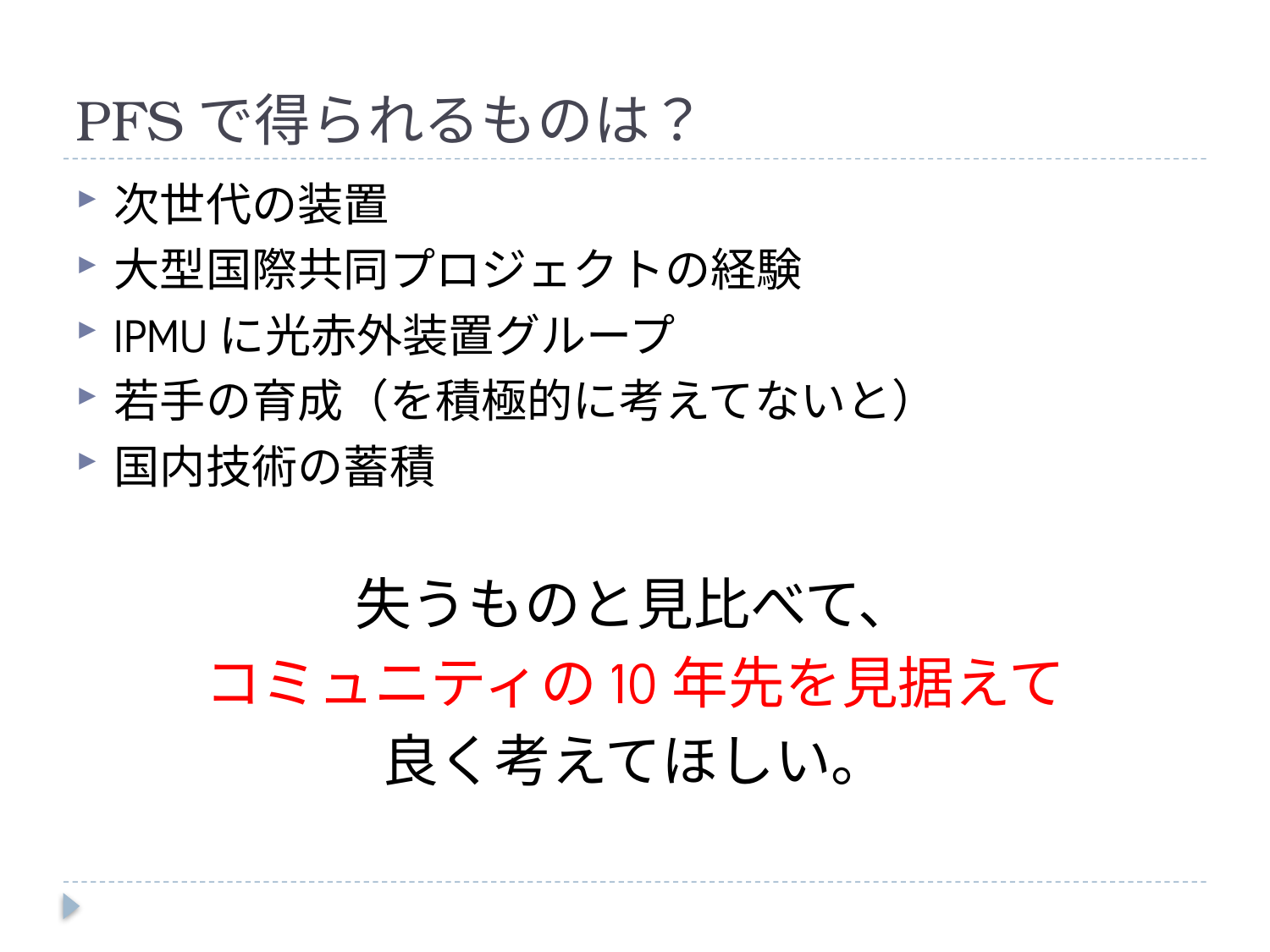

# PFSで得られるものは？
次世代の装置
大型国際共同プロジェクトの経験
IPMUに光赤外装置グループ
若手の育成（を積極的に考えてないと）
国内技術の蓄積

失うものと見比べて、
コミュニティの10年先を見据えて
良く考えてほしい。